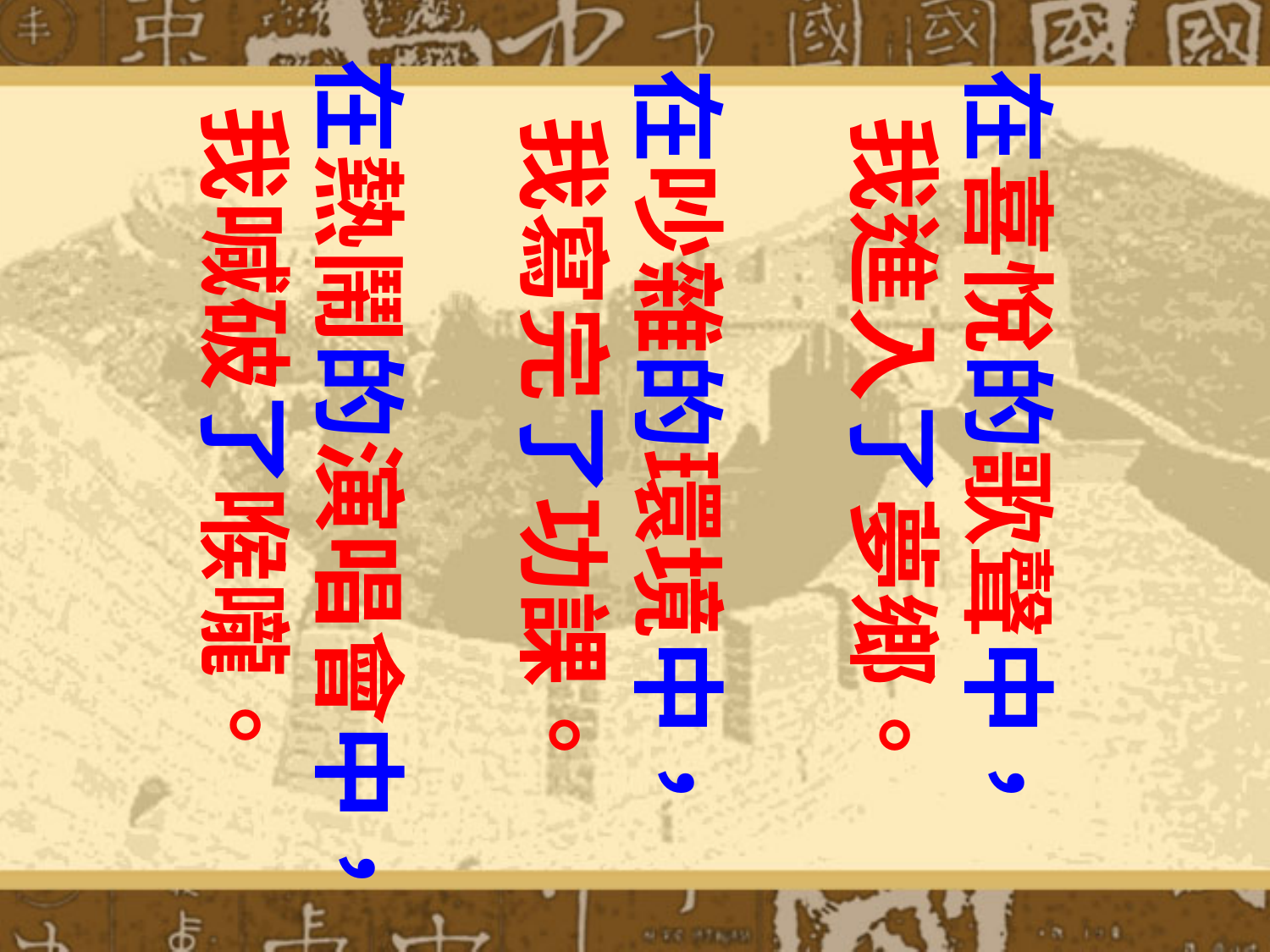

在熱鬧的演唱會中，我喊破了喉嚨。
在吵雜的環境中，我寫完了功課。
在喜悅的歌聲中，我進入了夢鄉。